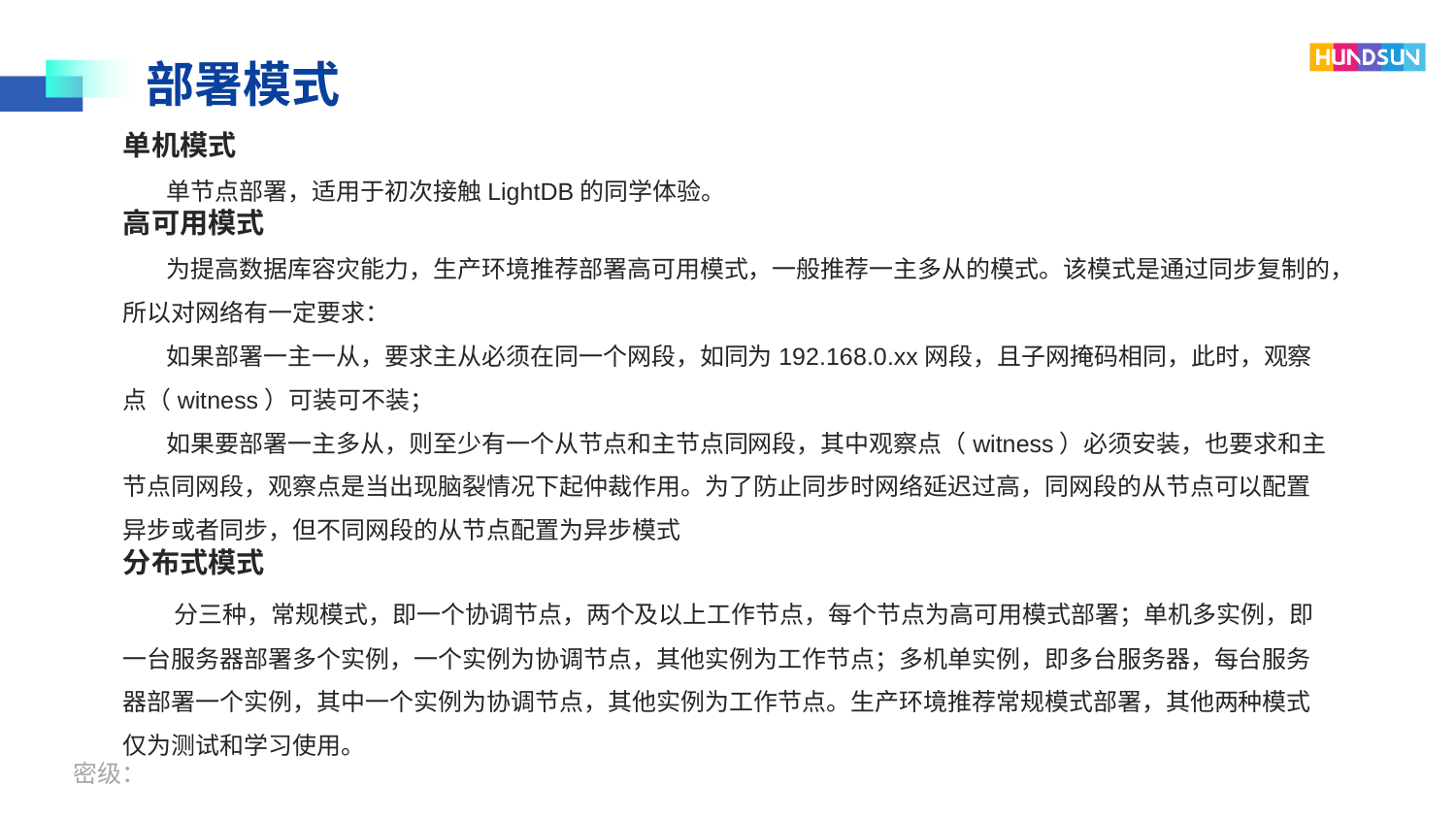

部署模式
单机模式
       单节点部署，适用于初次接触LightDB的同学体验。
高可用模式
       为提高数据库容灾能力，生产环境推荐部署高可用模式，一般推荐一主多从的模式。该模式是通过同步复制的，所以对网络有一定要求：
       如果部署一主一从，要求主从必须在同一个网段，如同为192.168.0.xx网段，且子网掩码相同，此时，观察点（witness）可装可不装；
       如果要部署一主多从，则至少有一个从节点和主节点同网段，其中观察点（witness）必须安装，也要求和主节点同网段，观察点是当出现脑裂情况下起仲裁作用。为了防止同步时网络延迟过高，同网段的从节点可以配置异步或者同步，但不同网段的从节点配置为异步模式
分布式模式
       分三种，常规模式，即一个协调节点，两个及以上工作节点，每个节点为高可用模式部署；单机多实例，即一台服务器部署多个实例，一个实例为协调节点，其他实例为工作节点；多机单实例，即多台服务器，每台服务器部署一个实例，其中一个实例为协调节点，其他实例为工作节点。生产环境推荐常规模式部署，其他两种模式仅为测试和学习使用。